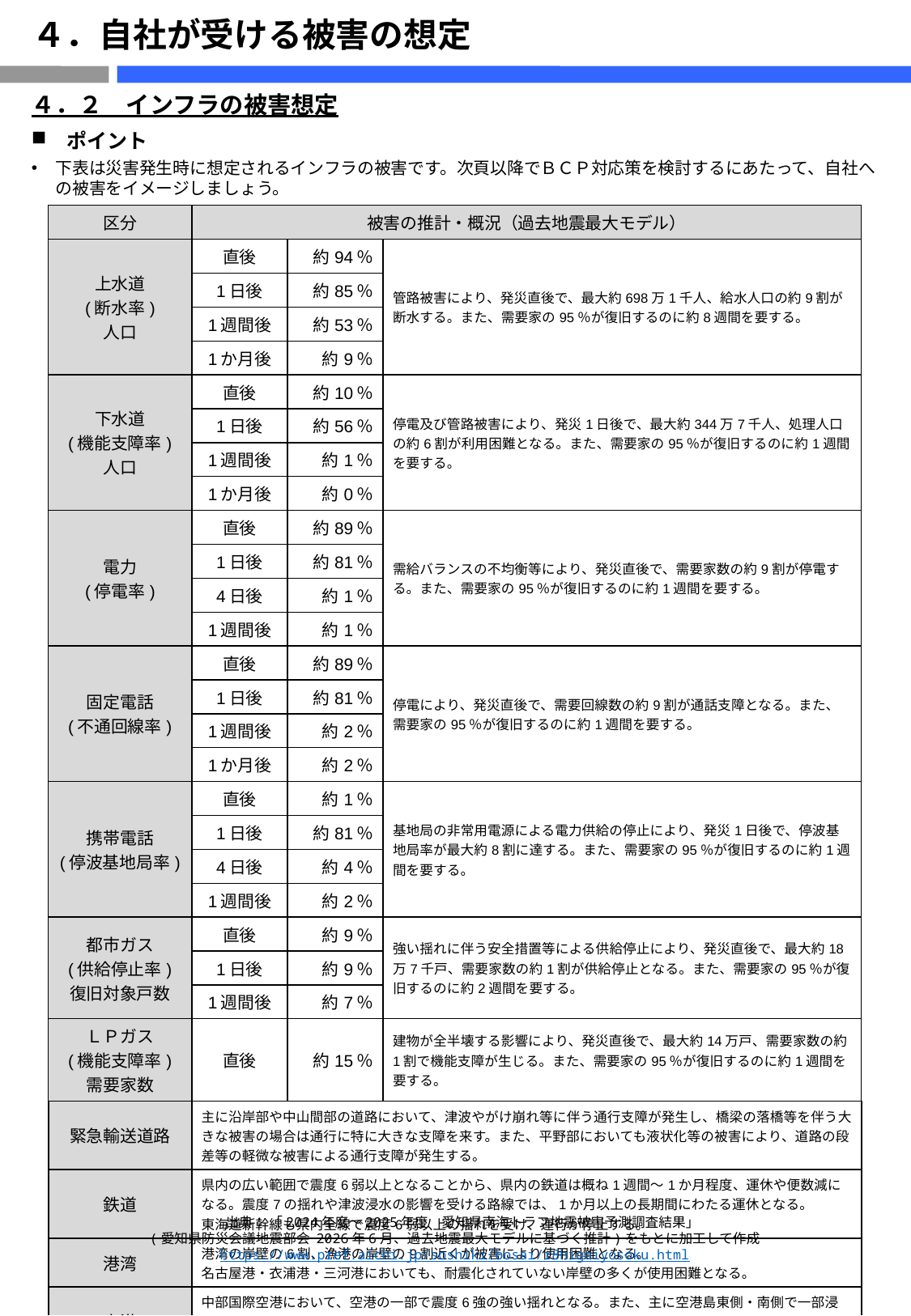

# ４．自社が受ける被害の想定
４．２　インフラの被害想定
　ポイント
下表は災害発生時に想定されるインフラの被害です。次頁以降でＢＣＰ対応策を検討するにあたって、自社への被害をイメージしましょう。
| 区分 | 被害の推計・概況（過去地震最大モデル） |  |  |
| --- | --- | --- | --- |
| 上水道 (断水率) 人口 | 直後 | 約94％ | 管路被害により、発災直後で、最大約698万1千人、給水人口の約9割が断水する。また、需要家の95％が復旧するのに約8週間を要する。 |
|  | 1日後 | 約85％ |  |
|  | 1週間後 | 約53％ |  |
|  | 1か月後 | 約9％ |  |
| 下水道 (機能支障率) 人口 | 直後 | 約10％ | 停電及び管路被害により、発災1日後で、最大約344万7千人、処理人口の約6割が利用困難となる。また、需要家の95％が復旧するのに約1週間を要する。 |
|  | 1日後 | 約56％ |  |
|  | 1週間後 | 約1％ |  |
|  | 1か月後 | 約0％ |  |
| 電力 (停電率) | 直後 | 約89％ | 需給バランスの不均衡等により、発災直後で、需要家数の約9割が停電する。また、需要家の95％が復旧するのに約1週間を要する。 |
|  | 1日後 | 約81％ |  |
|  | 4日後 | 約1％ |  |
|  | 1週間後 | 約1％ |  |
| 固定電話 (不通回線率) | 直後 | 約89％ | 停電により、発災直後で、需要回線数の約9割が通話支障となる。また、需要家の95％が復旧するのに約1週間を要する。 |
|  | 1日後 | 約81％ |  |
|  | 1週間後 | 約2％ |  |
|  | 1か月後 | 約2％ |  |
| 携帯電話 (停波基地局率) | 直後 | 約1％ | 基地局の非常用電源による電力供給の停止により、発災1日後で、停波基地局率が最大約8割に達する。また、需要家の95％が復旧するのに約1週間を要する。 |
|  | 1日後 | 約81％ |  |
|  | 4日後 | 約4％ |  |
|  | 1週間後 | 約2％ |  |
| 都市ガス (供給停止率) 復旧対象戸数 | 直後 | 約9％ | 強い揺れに伴う安全措置等による供給停止により、発災直後で、最大約18万7千戸、需要家数の約1割が供給停止となる。また、需要家の95％が復旧するのに約2週間を要する。 |
|  | 1日後 | 約9％ |  |
|  | 1週間後 | 約7％ |  |
| ＬＰガス (機能支障率) 需要家数 | 直後 | 約15％ | 建物が全半壊する影響により、発災直後で、最大約14万戸、需要家数の約1割で機能支障が生じる。また、需要家の95％が復旧するのに約1週間を要する。 |
| 緊急輸送道路 | 主に沿岸部や中山間部の道路において、津波やがけ崩れ等に伴う通行支障が発生し、橋梁の落橋等を伴う大きな被害の場合は通行に特に大きな支障を来す。また、平野部においても液状化等の被害により、道路の段差等の軽微な被害による通行支障が発生する。 |  |  |
| 鉄道 | 県内の広い範囲で震度6弱以上となることから、県内の鉄道は概ね1週間～1か月程度、運休や便数減になる。震度7の揺れや津波浸水の影響を受ける路線では、1か月以上の長期間にわたる運休となる。 東海道新幹線も県内全線で震度6弱以上の揺れを受け、運行が停止する。 |  |  |
| 港湾 | 港湾の岸壁の6割、漁港の岸壁の9割近くが被害により使用困難となる。 名古屋港・衣浦港・三河港においても、耐震化されていない岸壁の多くが使用困難となる。 |  |  |
| 空港 | 中部国際空港において、空港の一部で震度6強の強い揺れとなる。また、主に空港島東側・南側で一部浸水が発生する。 県営名古屋空港では震度5強の揺れとなる。 |  |  |
　出典： 「2024年度～2025年度　愛知県南海トラフ地震被害予測調査結果」
(愛知県防災会議地震部会 2026年6月、過去地震最大モデルに基づく推計)をもとに加工して作成
https://www.pref.aichi.jp/soshiki/bosai/r8higaiyosoku.html
13